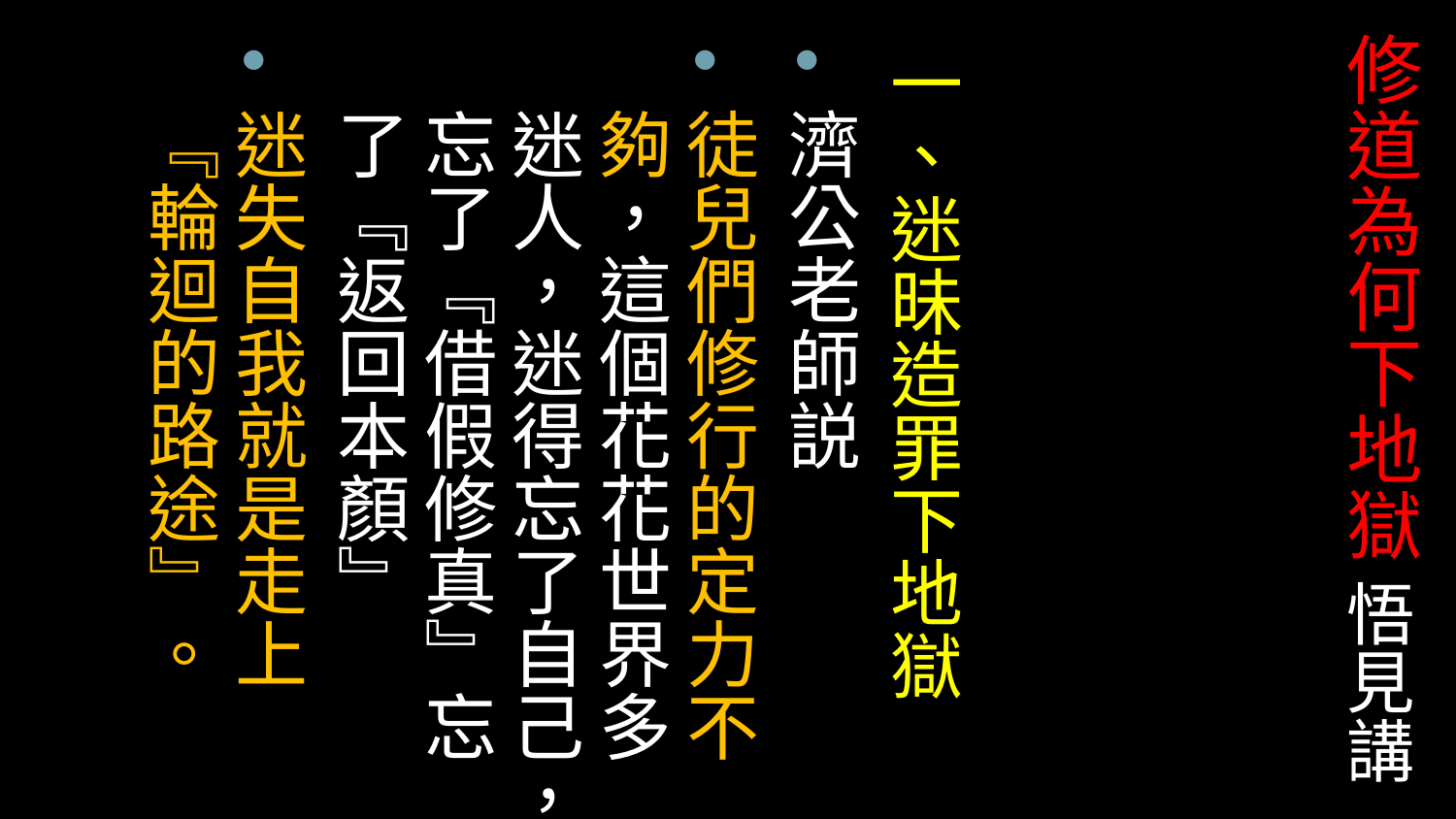

# 修道為何下地獄 悟見講
一、迷昧造罪下地獄
濟公老師説
徒兒們修行的定力不夠，這個花花世界多迷人，迷得忘了自己，忘了『借假修真』忘了『返回本顏』
迷失自我就是走上『輪迴的路途』。